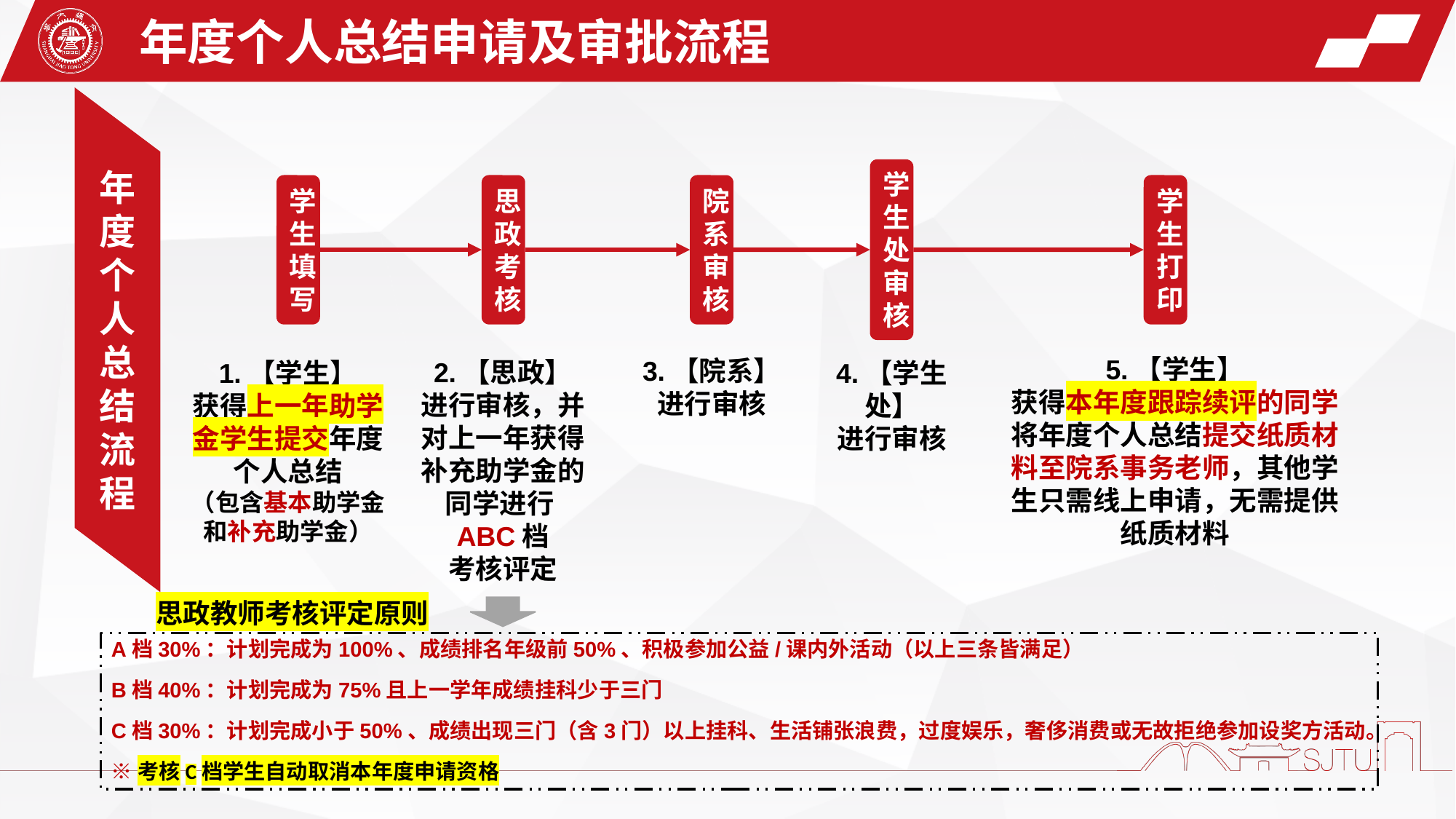

年度个人总结申请及审批流程
学生处审核
4.【学生处】
进行审核
学生填写
1.【学生】
获得上一年助学金学生提交年度个人总结
（包含基本助学金和补充助学金）
思政考核
2.【思政】
进行审核，并对上一年获得补充助学金的同学进行ABC档
考核评定
院系审核
3.【院系】
进行审核
学生打印
年度个人总结流程
5.【学生】
获得本年度跟踪续评的同学
将年度个人总结提交纸质材料至院系事务老师，其他学生只需线上申请，无需提供纸质材料
思政教师考核评定原则

A档30%：计划完成为100%、成绩排名年级前50%、积极参加公益/课内外活动（以上三条皆满足）
B档40%：计划完成为75%且上一学年成绩挂科少于三门
C档30%：计划完成小于50%、成绩出现三门（含3门）以上挂科、生活铺张浪费，过度娱乐，奢侈消费或无故拒绝参加设奖方活动。
※考核C档学生自动取消本年度申请资格